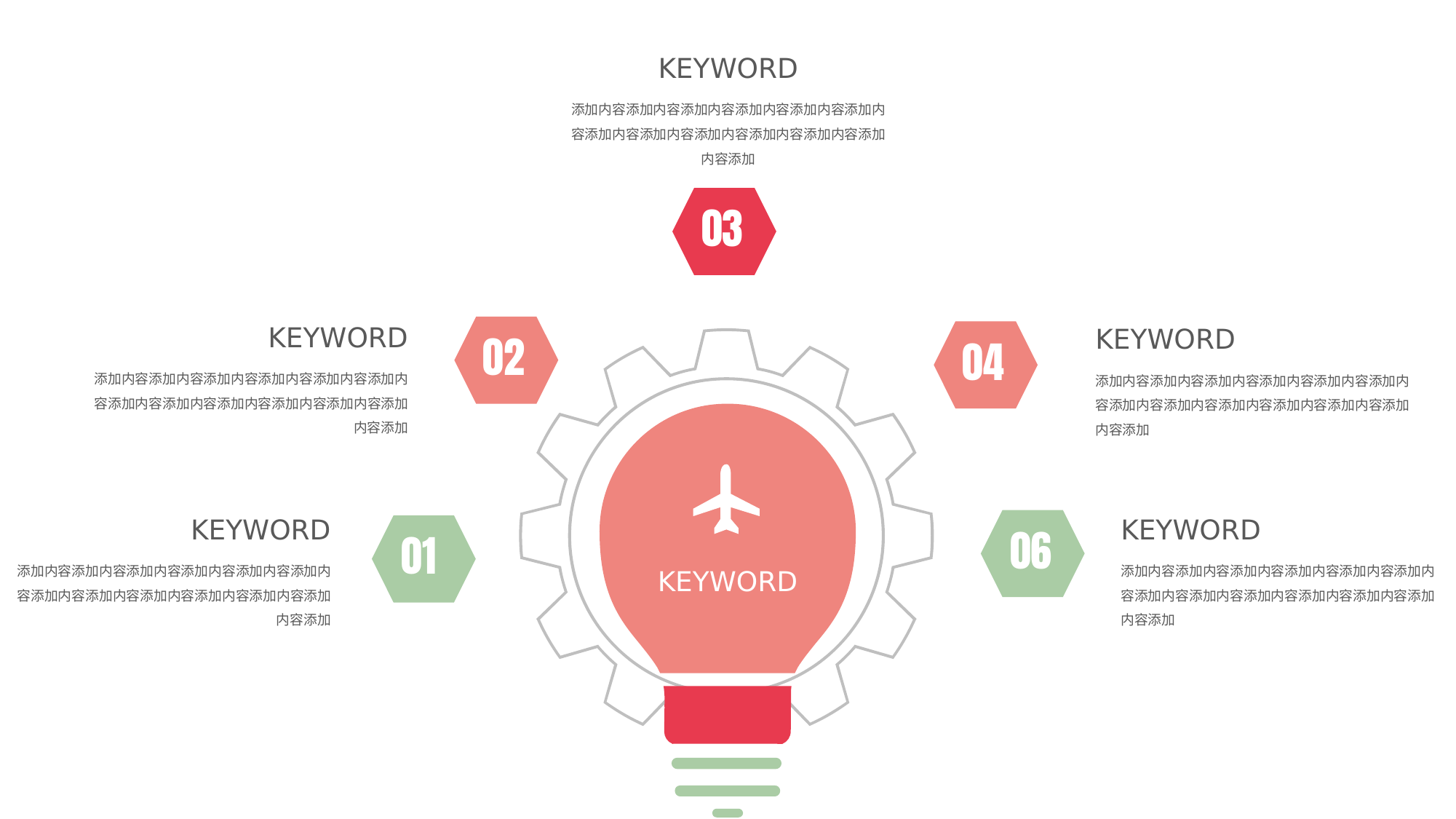

KEYWORD
添加内容添加内容添加内容添加内容添加内容添加内容添加内容添加内容添加内容添加内容添加内容添加内容添加

03
KEYWORD

KEYWORD

02

04
添加内容添加内容添加内容添加内容添加内容添加内容添加内容添加内容添加内容添加内容添加内容添加内容添加
添加内容添加内容添加内容添加内容添加内容添加内容添加内容添加内容添加内容添加内容添加内容添加内容添加

KEYWORD
KEYWORD

06
01
添加内容添加内容添加内容添加内容添加内容添加内容添加内容添加内容添加内容添加内容添加内容添加内容添加
添加内容添加内容添加内容添加内容添加内容添加内容添加内容添加内容添加内容添加内容添加内容添加内容添加
KEYWORD